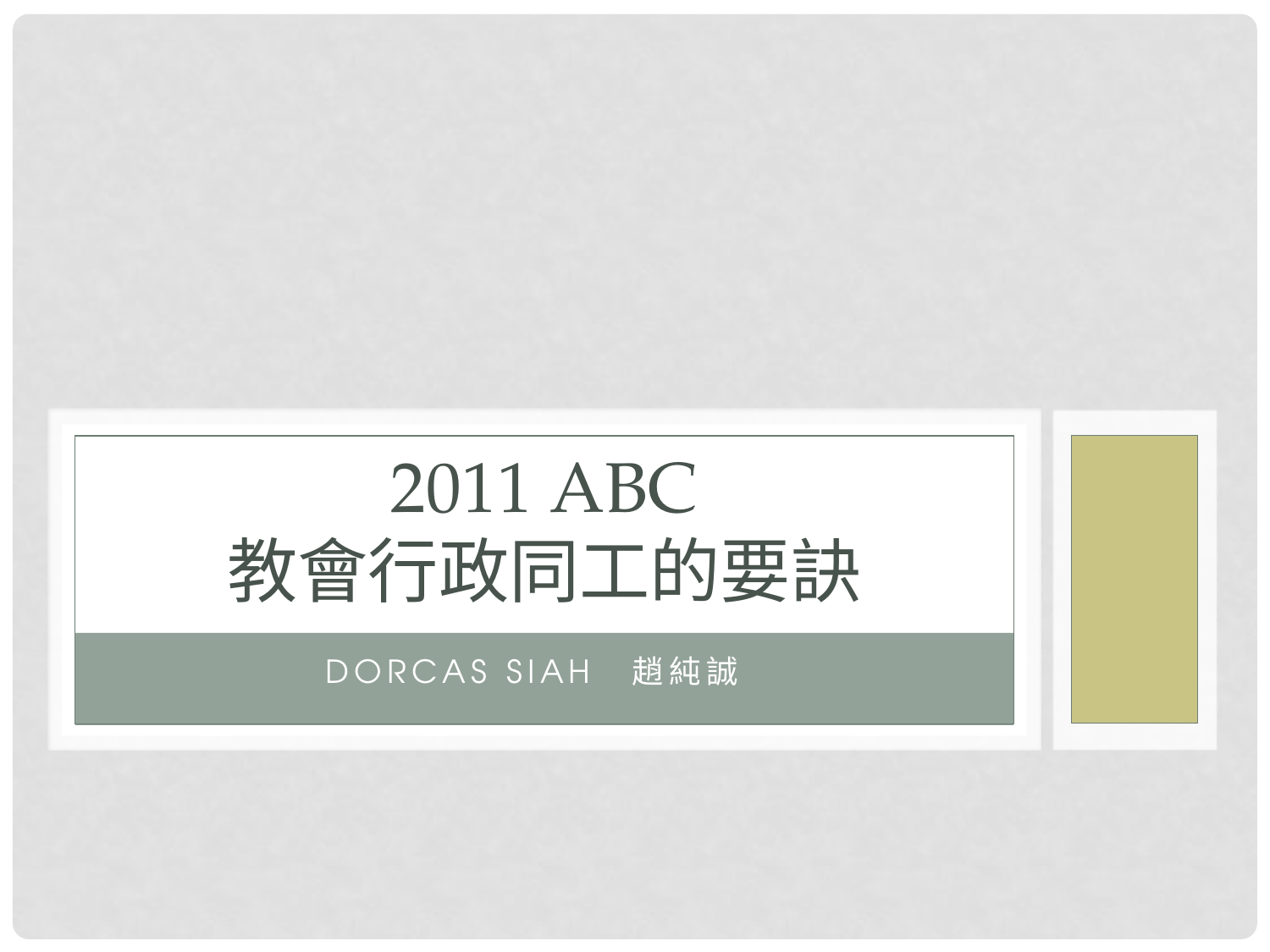

# 2011 ABC 教會行政同工的要訣
Dorcas Siah  趙純誠